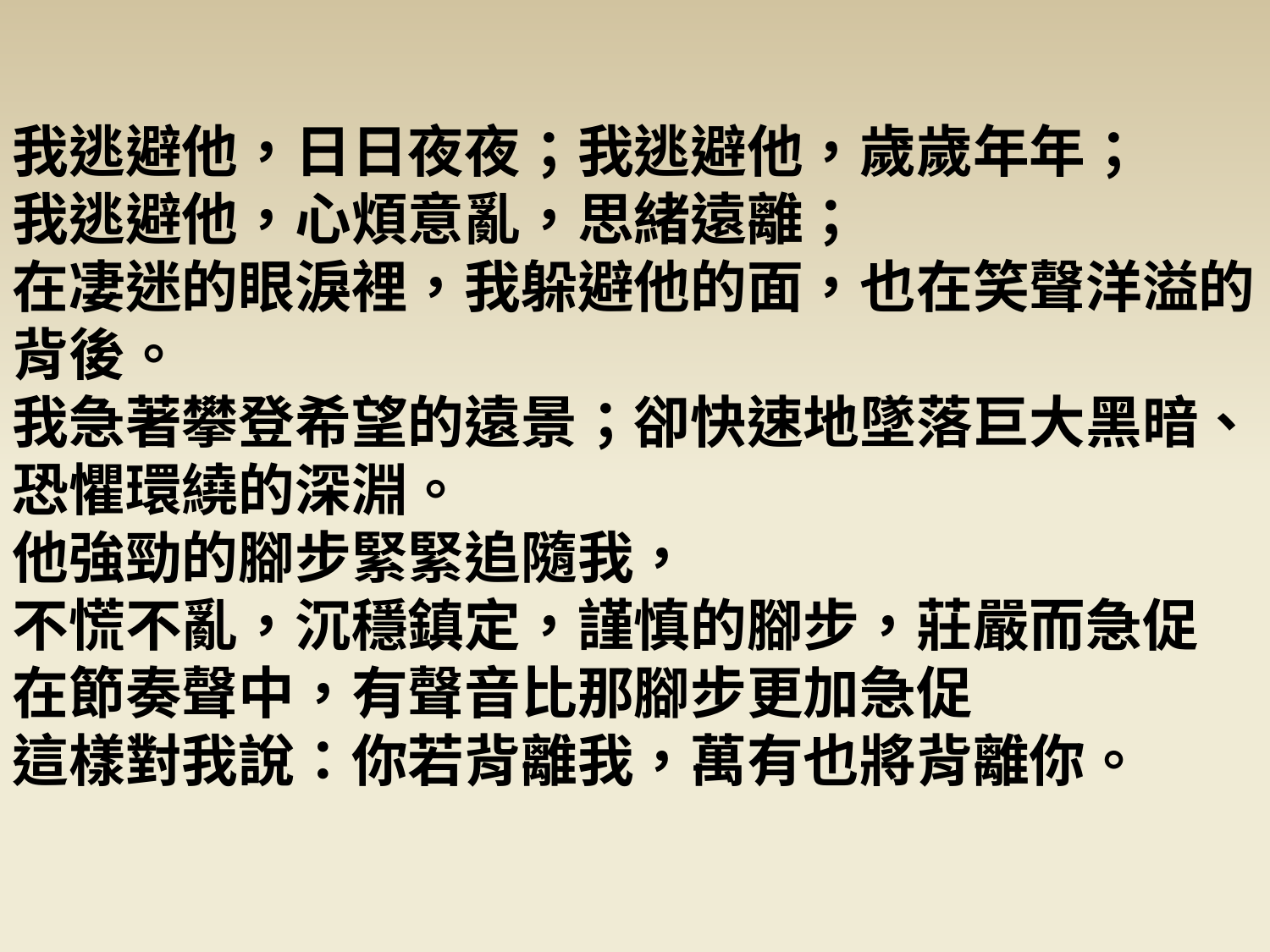

我逃避他，日日夜夜；我逃避他，歲歲年年；
我逃避他，心煩意亂，思緒遠離；
在凄迷的眼淚裡，我躲避他的面，也在笑聲洋溢的背後。
我急著攀登希望的遠景；卻快速地墜落巨大黑暗、恐懼環繞的深淵。
他強勁的腳步緊緊追隨我，
不慌不亂，沉穩鎮定，謹慎的腳步，莊嚴而急促
在節奏聲中，有聲音比那腳步更加急促
這樣對我說：你若背離我，萬有也將背離你。